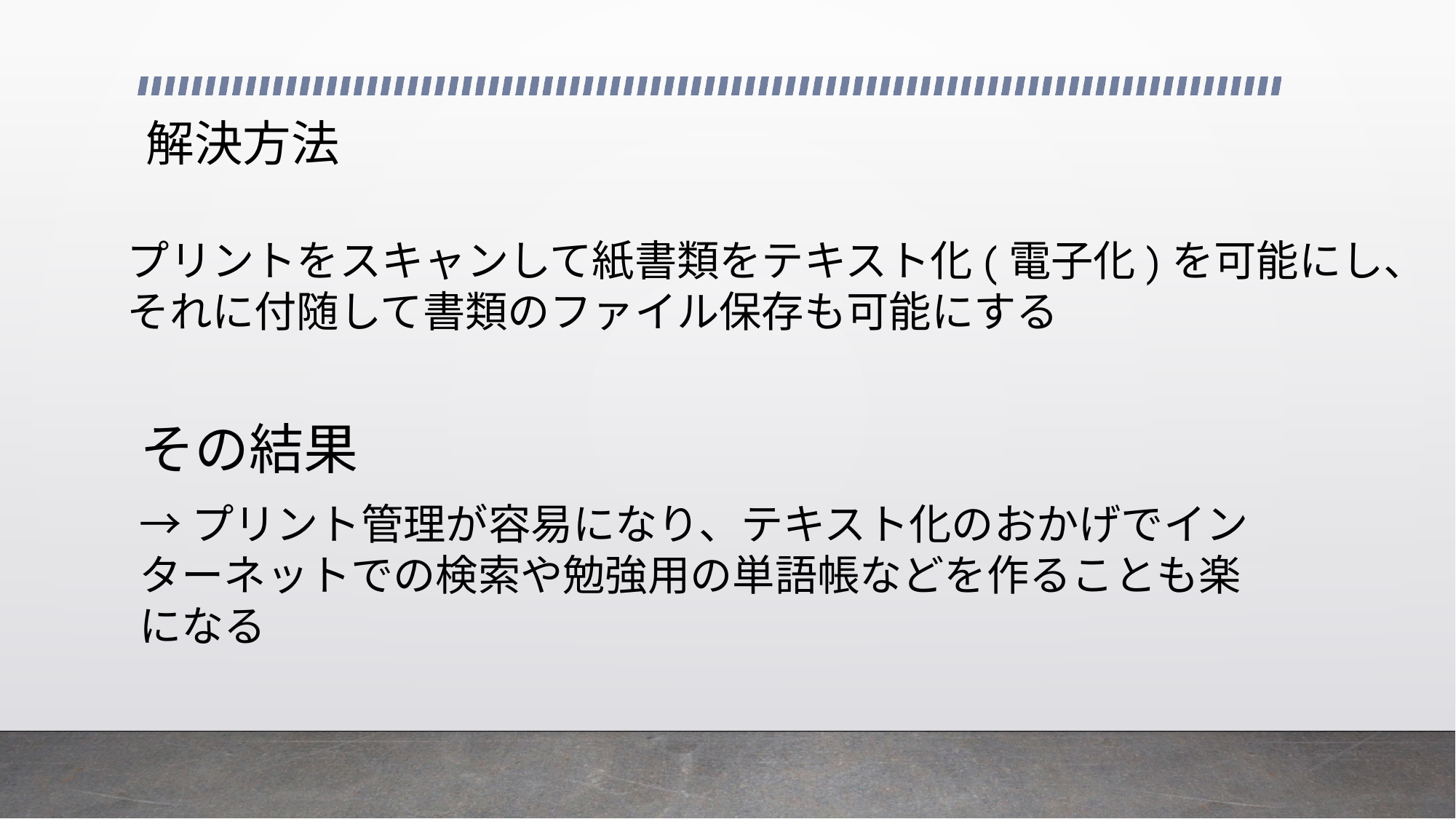

# 解決方法
プリントをスキャンして紙書類をテキスト化(電子化)を可能にし、
それに付随して書類のファイル保存も可能にする
その結果
→プリント管理が容易になり、テキスト化のおかげでインターネットでの検索や勉強用の単語帳などを作ることも楽になる